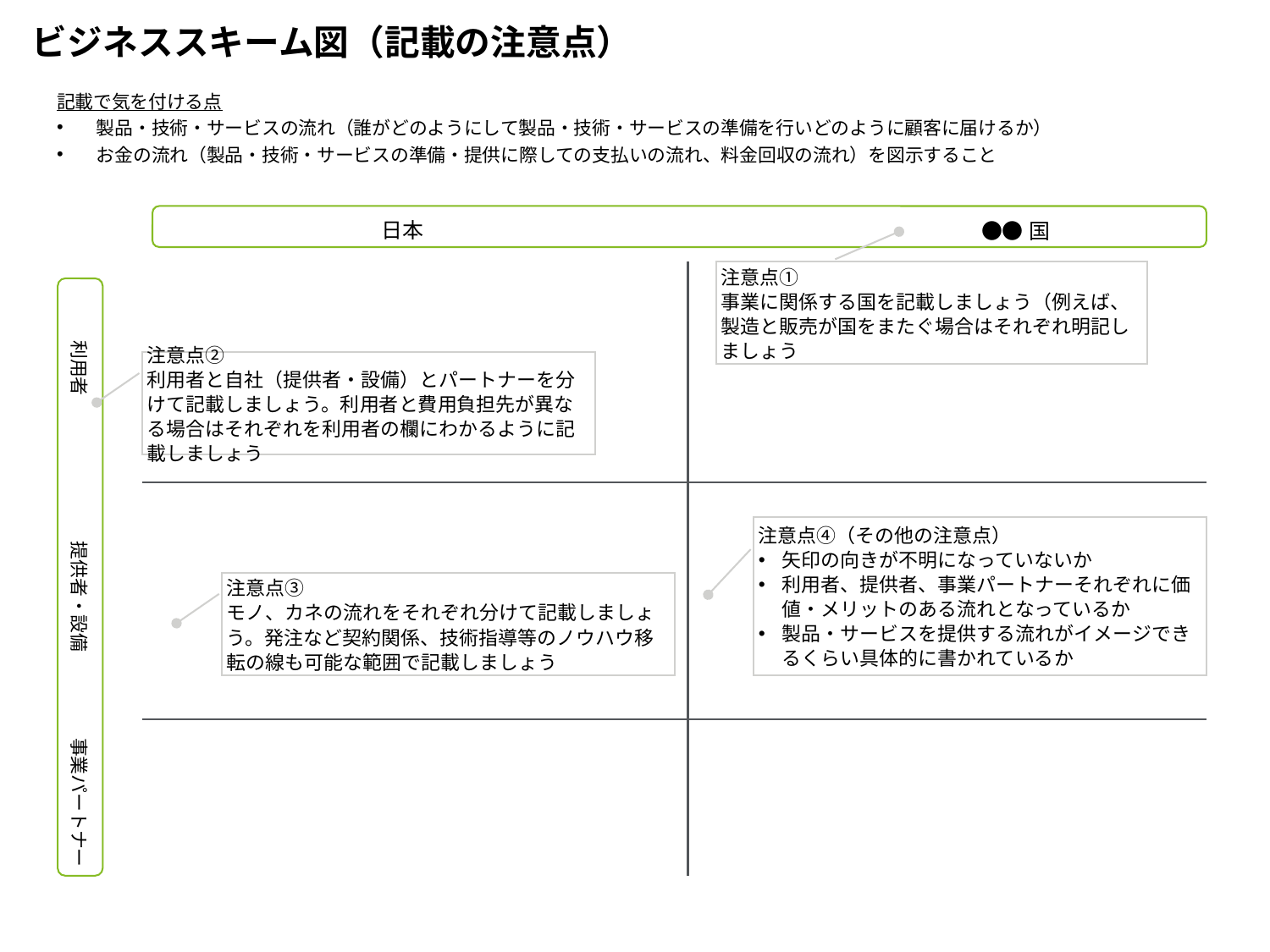

ビジネススキーム図（記載の注意点）
| 記載で気を付ける点 製品・技術・サービスの流れ（誰がどのようにして製品・技術・サービスの準備を行いどのように顧客に届けるか） お金の流れ（製品・技術・サービスの準備・提供に際しての支払いの流れ、料金回収の流れ）を図示すること |
| --- |

日本
●●国
利用者
注意点①
事業に関係する国を記載しましょう（例えば、製造と販売が国をまたぐ場合はそれぞれ明記しましょう

注意点②
利用者と自社（提供者・設備）とパートナーを分けて記載しましょう。利用者と費用負担先が異なる場合はそれぞれを利用者の欄にわかるように記載しましょう
注意点④（その他の注意点）
矢印の向きが不明になっていないか
利用者、提供者、事業パートナーそれぞれに価値・メリットのある流れとなっているか
製品・サービスを提供する流れがイメージできるくらい具体的に書かれているか
提供者・設備
注意点③
モノ、カネの流れをそれぞれ分けて記載しましょう。発注など契約関係、技術指導等のノウハウ移転の線も可能な範囲で記載しましょう
事業パートナー